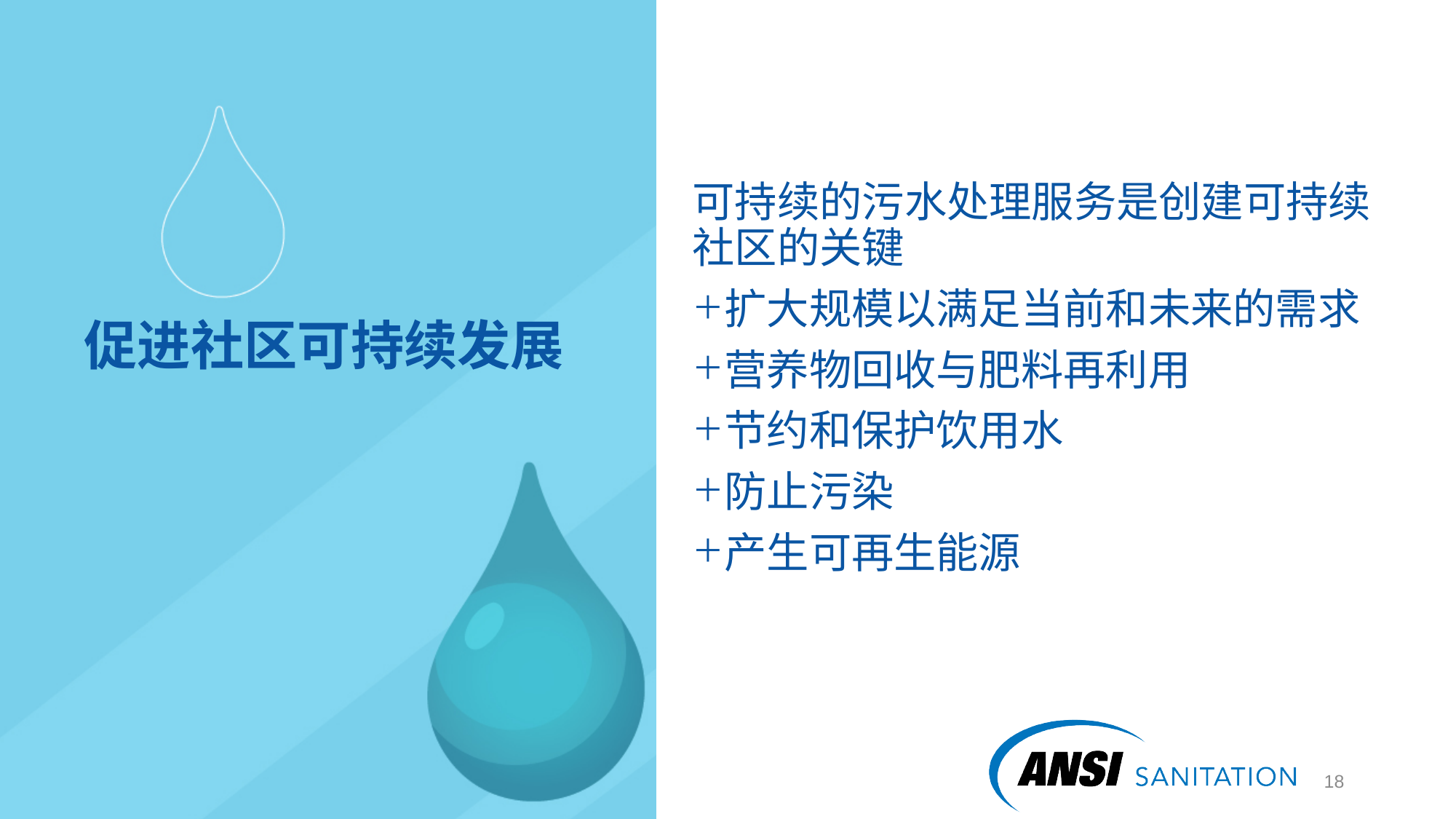

可持续的污水处理服务是创建可持续社区的关键
扩大规模以满足当前和未来的需求
营养物回收与肥料再利用
节约和保护饮用水
防止污染
产生可再生能源

# 促进社区可持续发展
18